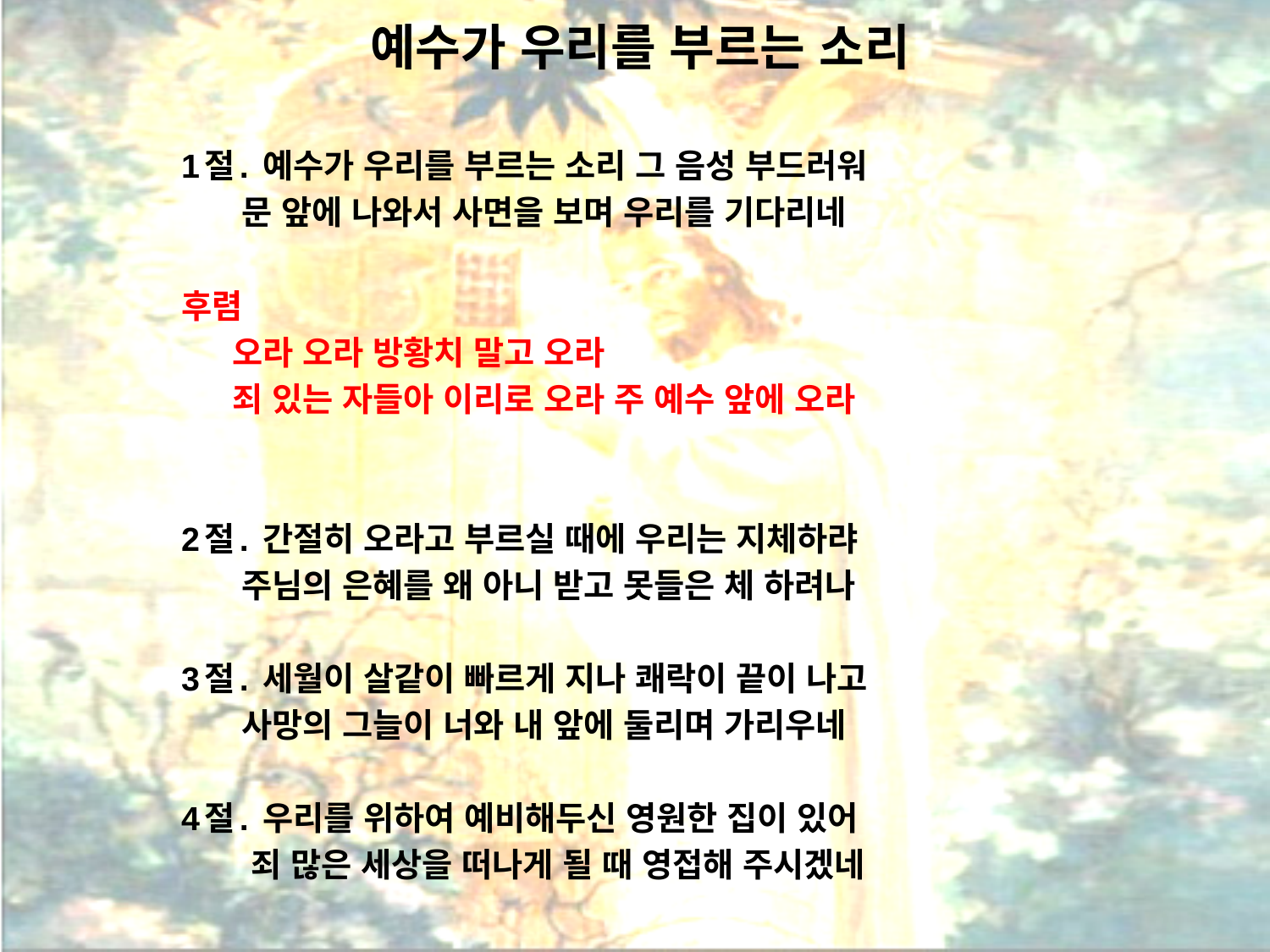

# 예수가 우리를 부르는 소리
1절. 예수가 우리를 부르는 소리 그 음성 부드러워
      문 앞에 나와서 사면을 보며 우리를 기다리네

후렴
     오라 오라 방황치 말고 오라
     죄 있는 자들아 이리로 오라 주 예수 앞에 오라

2절. 간절히 오라고 부르실 때에 우리는 지체하랴
      주님의 은혜를 왜 아니 받고 못들은 체 하려나

3절. 세월이 살같이 빠르게 지나 쾌락이 끝이 나고
      사망의 그늘이 너와 내 앞에 둘리며 가리우네

4절. 우리를 위하여 예비해두신 영원한 집이 있어
       죄 많은 세상을 떠나게 될 때 영접해 주시겠네